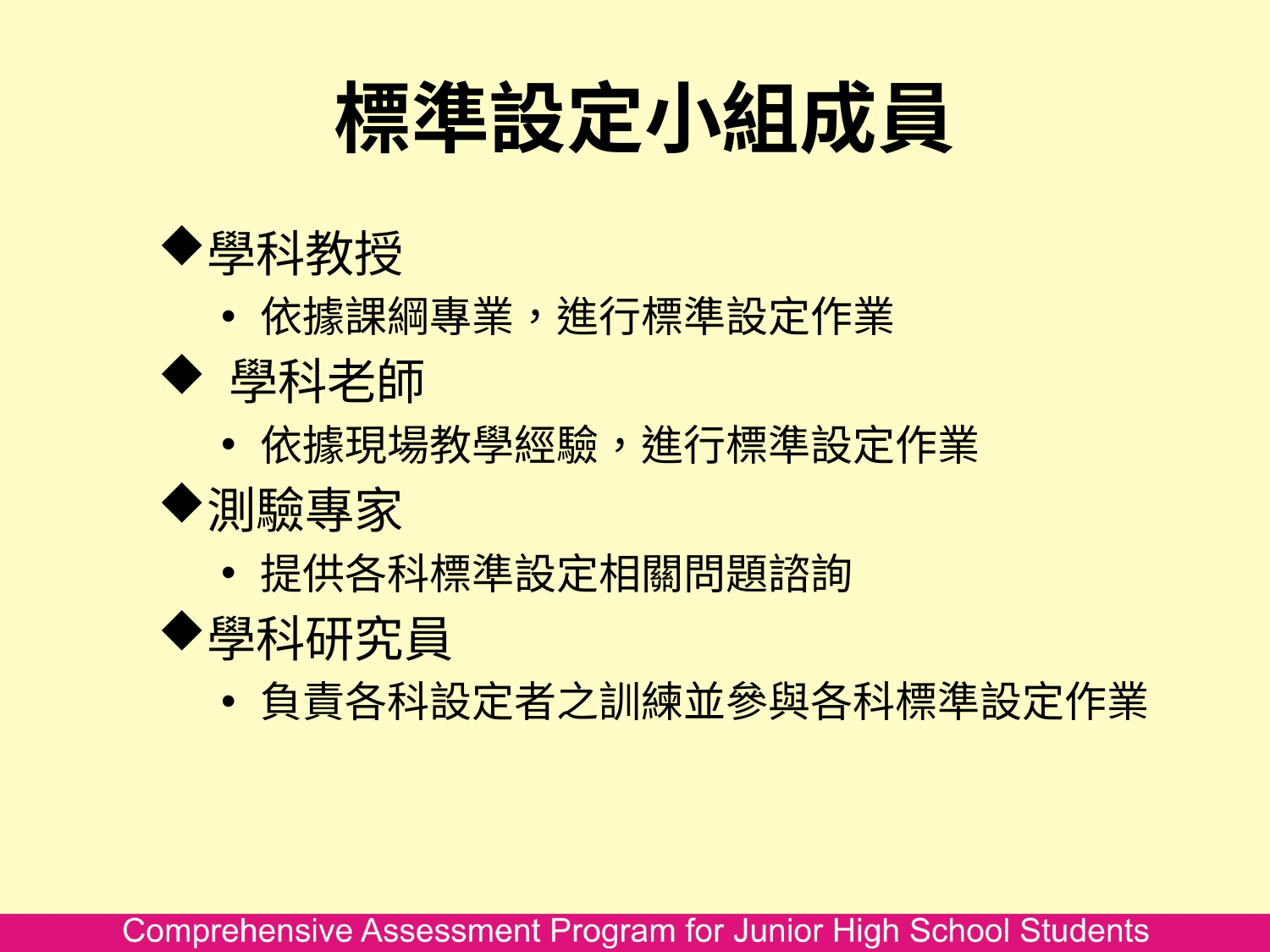

# 標準設定小組成員
學科教授
依據課綱專業，進行標準設定作業
學科老師
依據現場教學經驗，進行標準設定作業
測驗專家
提供各科標準設定相關問題諮詢
學科研究員
負責各科設定者之訓練並參與各科標準設定作業